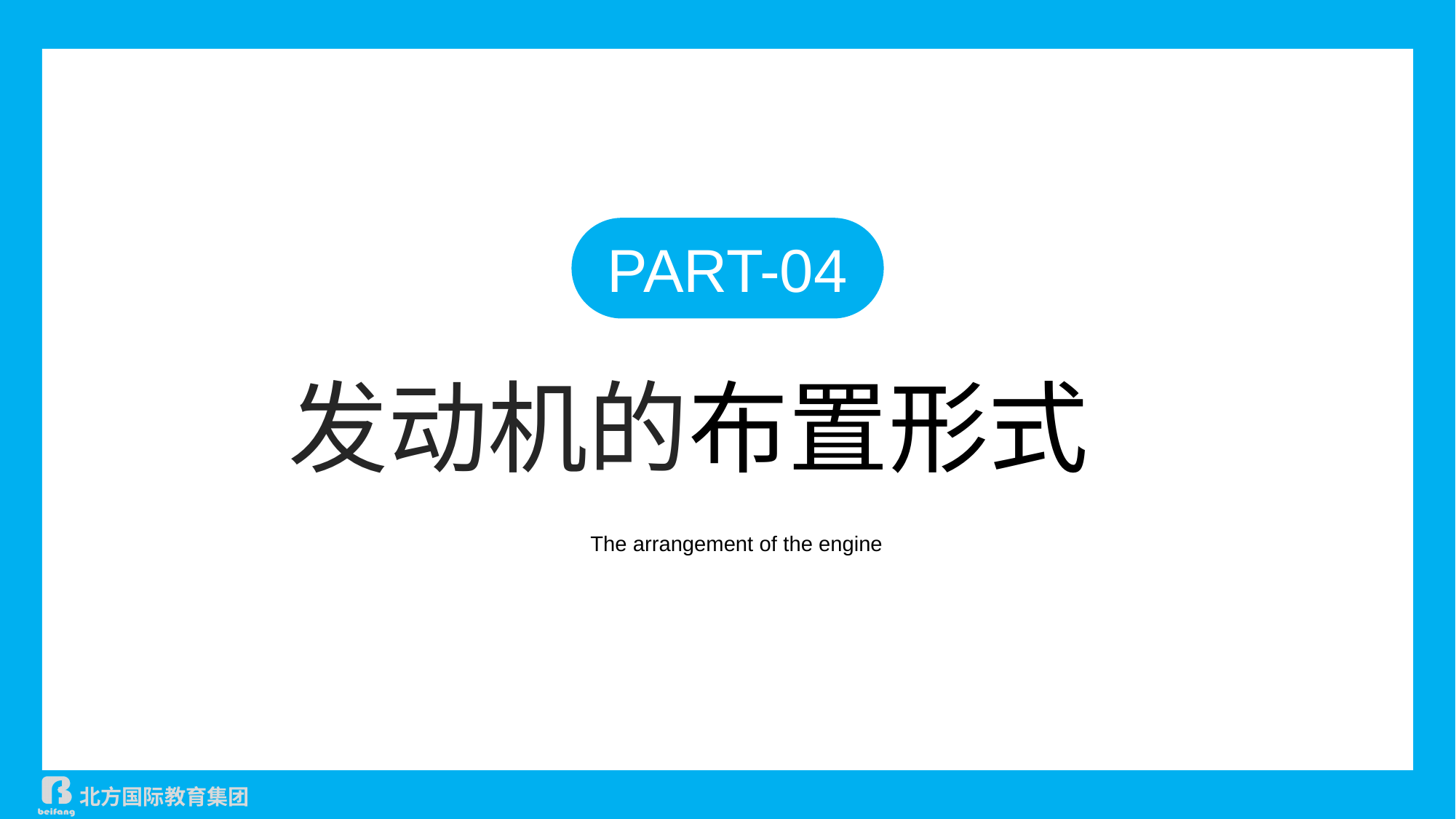

PART-04
发动机的布置形式
The arrangement of the engine